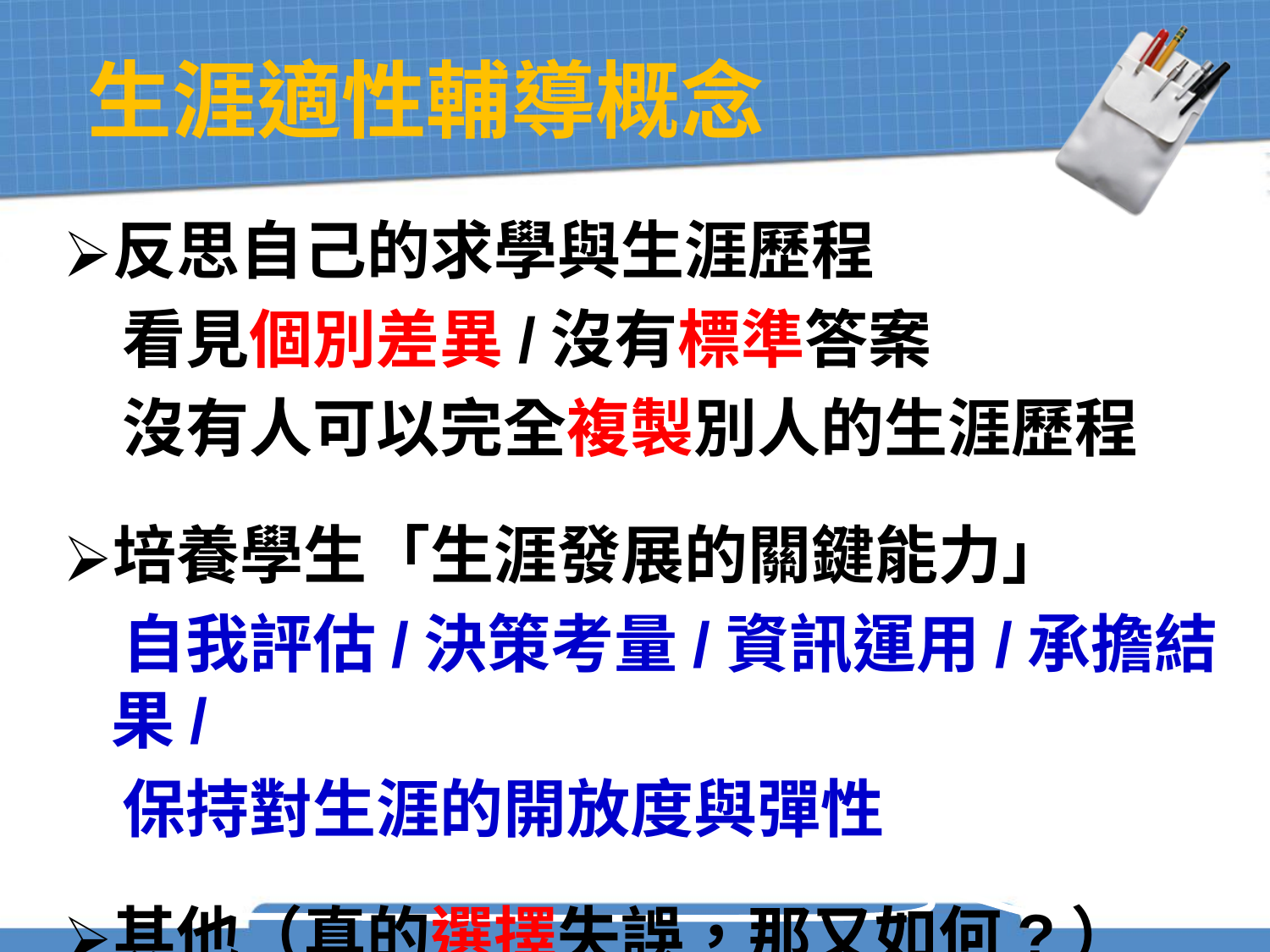

生涯適性輔導概念
反思自己的求學與生涯歷程
   看見個別差異/沒有標準答案
   沒有人可以完全複製別人的生涯歷程
培養學生「生涯發展的關鍵能力」
   自我評估/決策考量/資訊運用/承擔結果/
   保持對生涯的開放度與彈性
其他（真的選擇失誤，那又如何?）
27